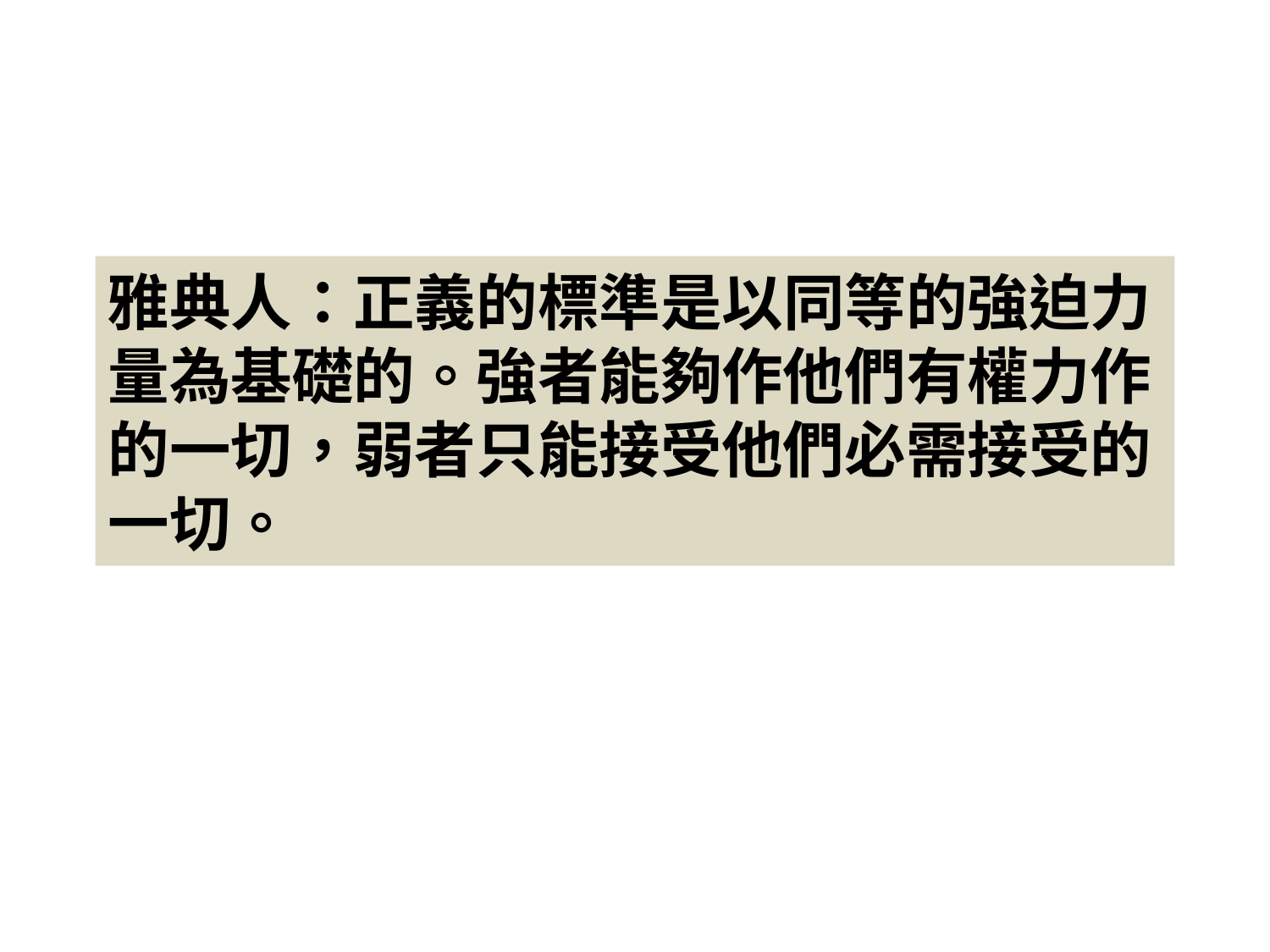

# 雅典人：正義的標準是以同等的強迫力量為基礎的。強者能夠作他們有權力作的一切，弱者只能接受他們必需接受的一切。